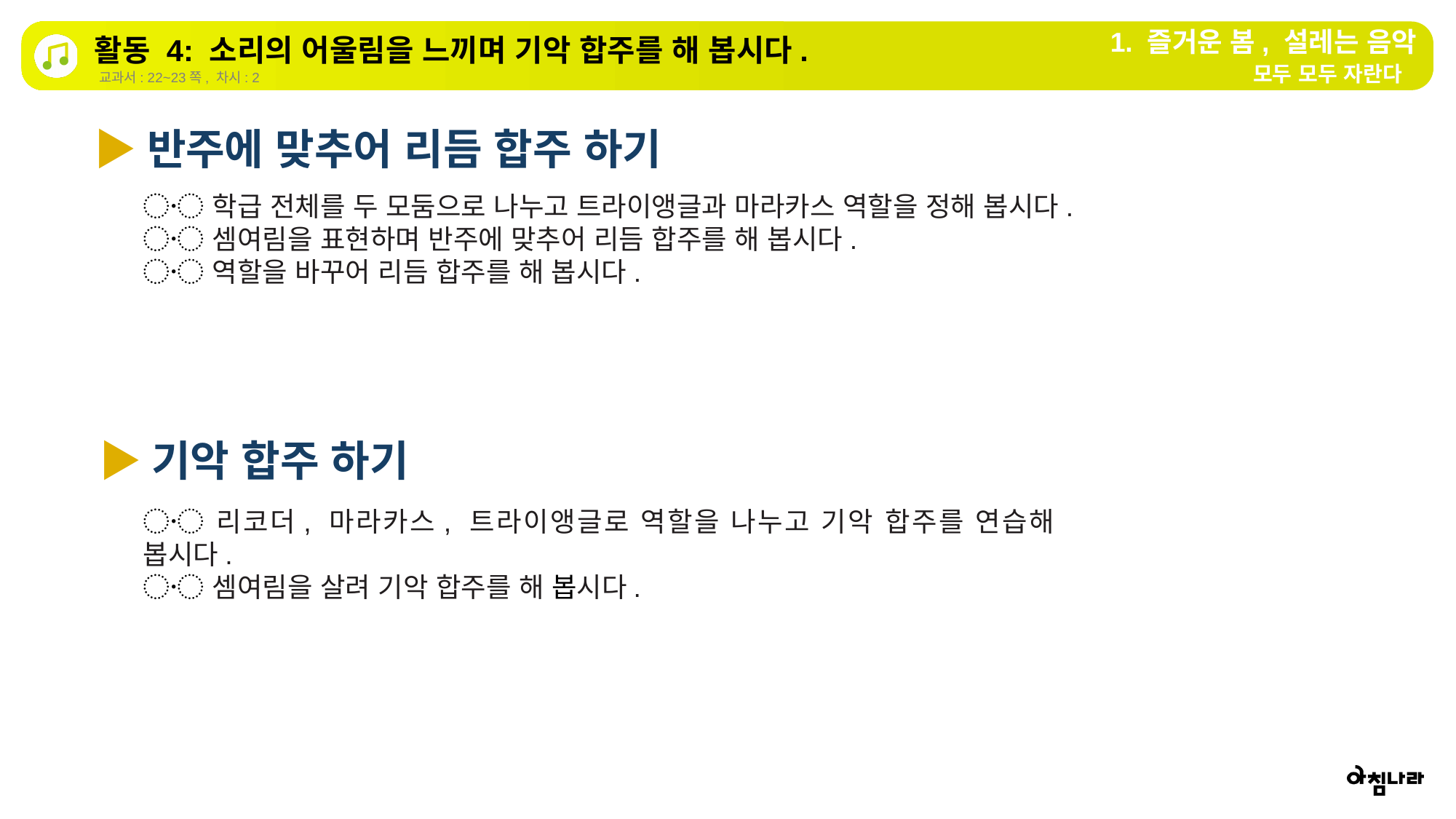

1. 즐거운 봄, 설레는 음악
활동 4: 소리의 어울림을 느끼며 기악 합주를 해 봅시다.
모두 모두 자란다
교과서: 22~23쪽, 차시: 2
▶반주에 맞추어 리듬 합주 하기
〮 학급 전체를 두 모둠으로 나누고 트라이앵글과 마라카스 역할을 정해 봅시다.
〮 셈여림을 표현하며 반주에 맞추어 리듬 합주를 해 봅시다.
〮 역할을 바꾸어 리듬 합주를 해 봅시다.
▶기악 합주 하기
〮 리코더, 마라카스, 트라이앵글로 역할을 나누고 기악 합주를 연습해 봅시다.
〮 셈여림을 살려 기악 합주를 해 봅시다.